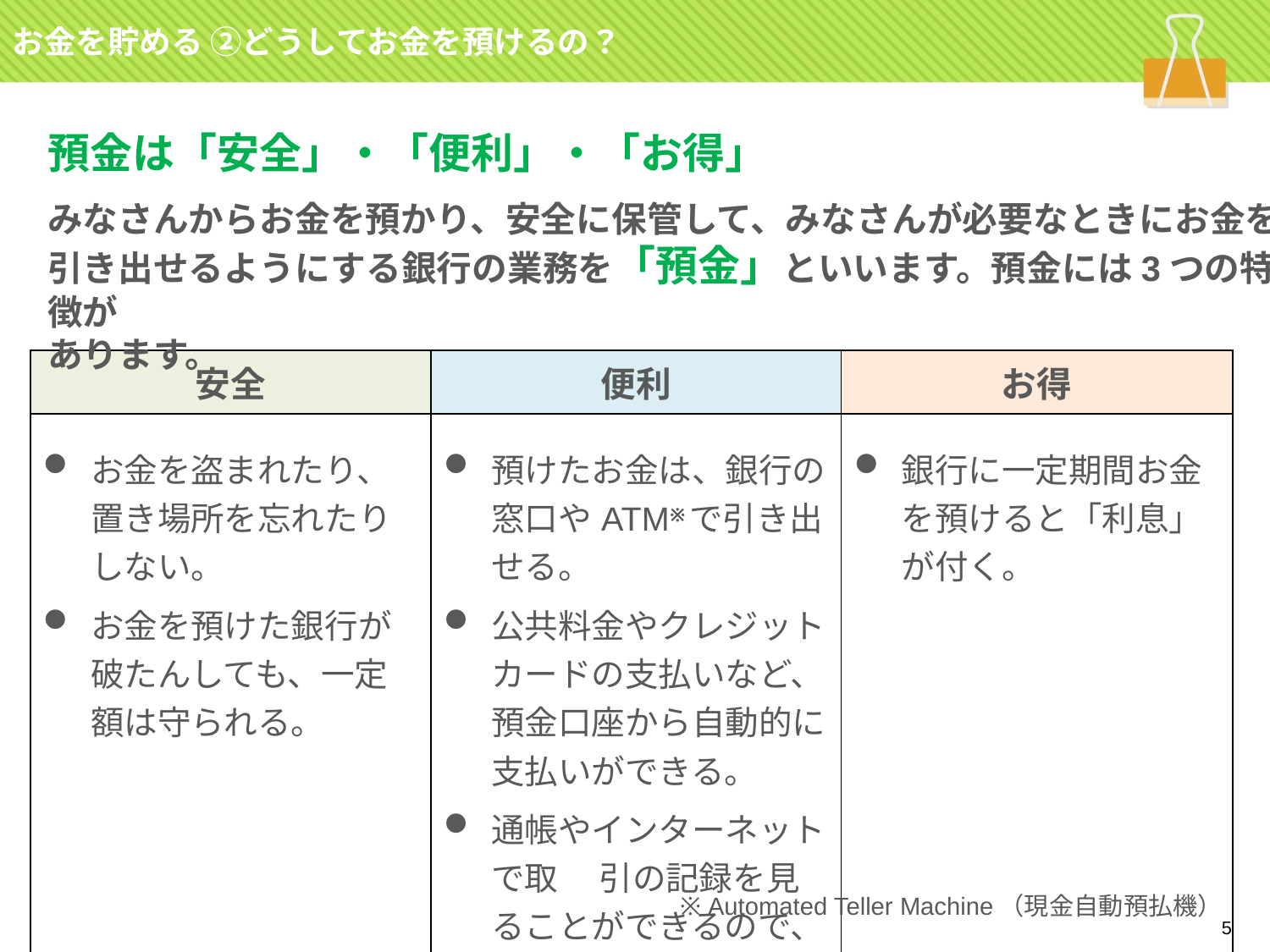

お金を貯める ②どうしてお金を預けるの？
預金は「安全」・「便利」・「お得」
みなさんからお金を預かり、安全に保管して、みなさんが必要なときにお金を
引き出せるようにする銀行の業務を「預金」といいます。預金には3つの特徴が
あります。
| 安全 | 便利 | お得 |
| --- | --- | --- |
| お金を盗まれたり、置き場所を忘れたりしない。 お金を預けた銀行が破たんしても、一定額は守られる。 | 預けたお金は、銀行の窓口やATM※で引き出せる。 公共料金やクレジットカードの支払いなど、預金口座から自動的に支払いができる。 通帳やインターネットで取　 引の記録を見ることができるので、お小遣い帳や家計簿代わりになる。 | 銀行に一定期間お金を預けると「利息」が付く。 |
※ Automated Teller Machine（現金自動預払機）
5